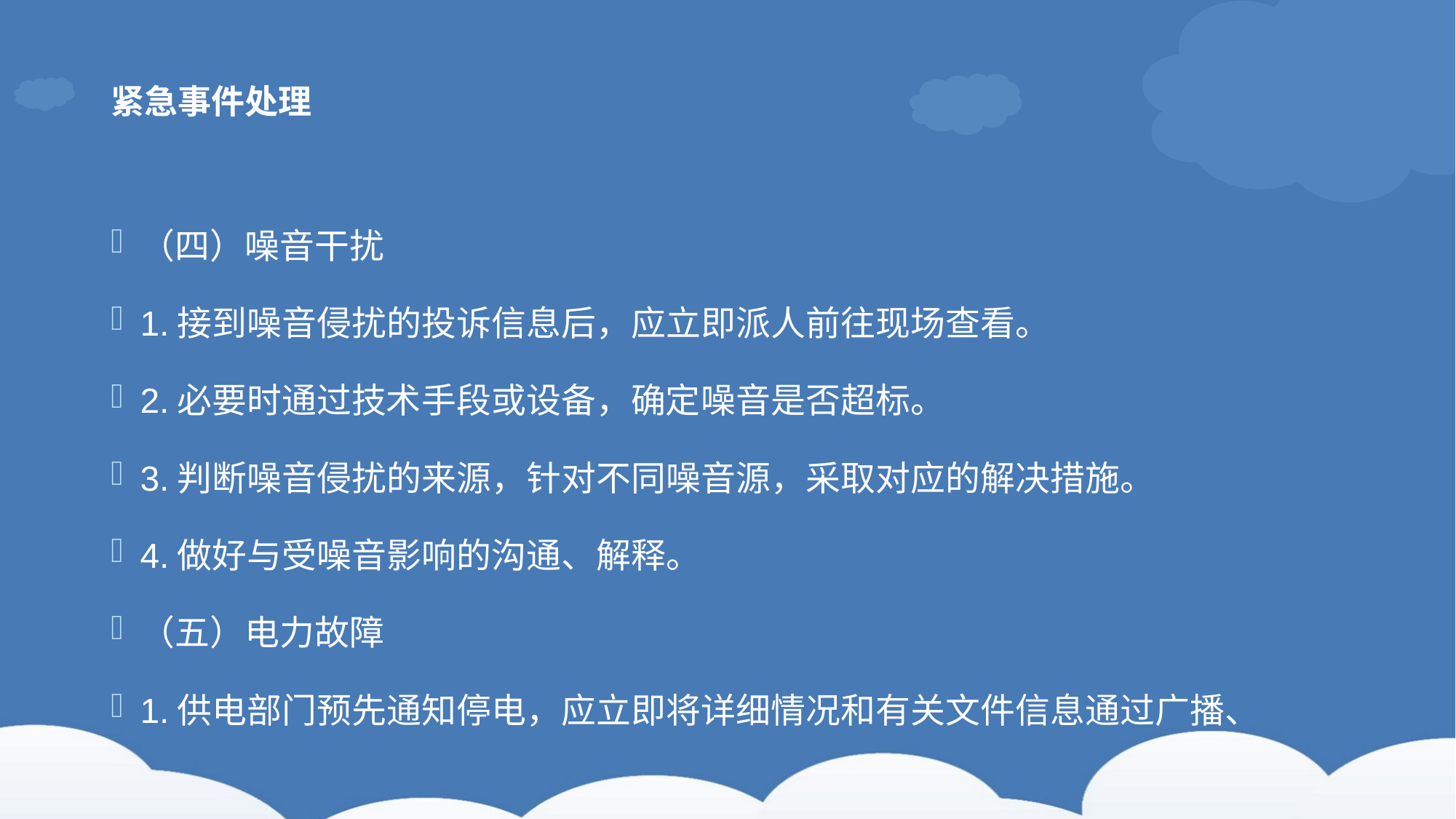

# 紧急事件处理
（四）噪音干扰
1.接到噪音侵扰的投诉信息后，应立即派人前往现场查看。
2.必要时通过技术手段或设备，确定噪音是否超标。
3.判断噪音侵扰的来源，针对不同噪音源，采取对应的解决措施。
4.做好与受噪音影响的沟通、解释。
（五）电力故障
1.供电部门预先通知停电，应立即将详细情况和有关文件信息通过广播、